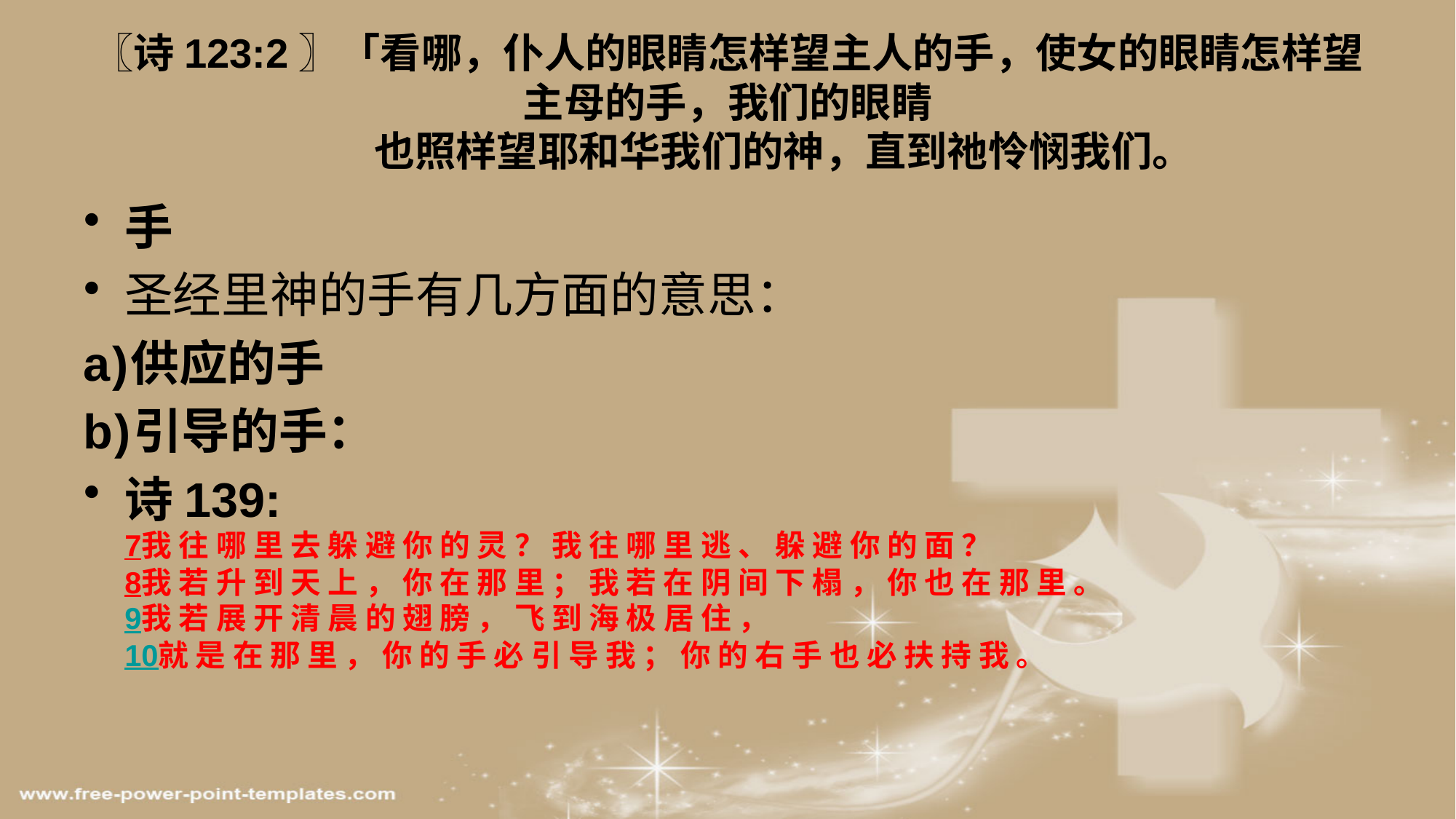

# 〖诗123:2〗「看哪，仆人的眼睛怎样望主人的手，使女的眼睛怎样望主母的手，我们的眼睛 也照样望耶和华我们的神，直到祂怜悯我们。
手
圣经里神的手有几方面的意思：
供应的手
引导的手：
诗139:
7我 往 哪 里 去 躲 避 你 的 灵 ？ 我 往 哪 里 逃 、 躲 避 你 的 面 ？
8我 若 升 到 天 上 ， 你 在 那 里 ； 我 若 在 阴 间 下 榻 ， 你 也 在 那 里 。
9我 若 展 开 清 晨 的 翅 膀 ， 飞 到 海 极 居 住 ，
10就 是 在 那 里 ， 你 的 手 必 引 导 我 ； 你 的 右 手 也 必 扶 持 我 。